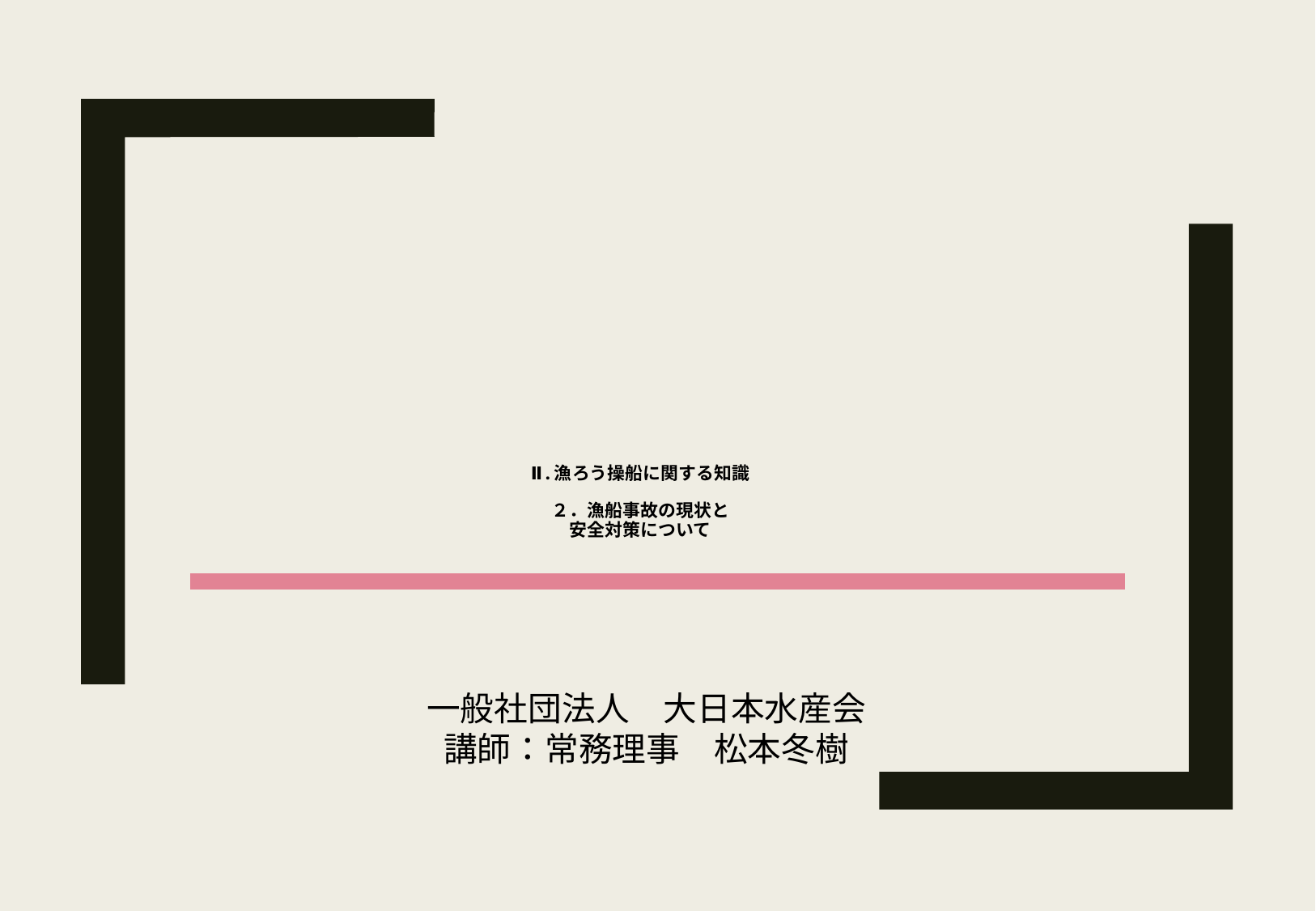

# Ⅱ.漁ろう操船に関する知識 ２．漁船事故の現状と 安全対策について
一般社団法人　大日本水産会
講師：常務理事　松本冬樹